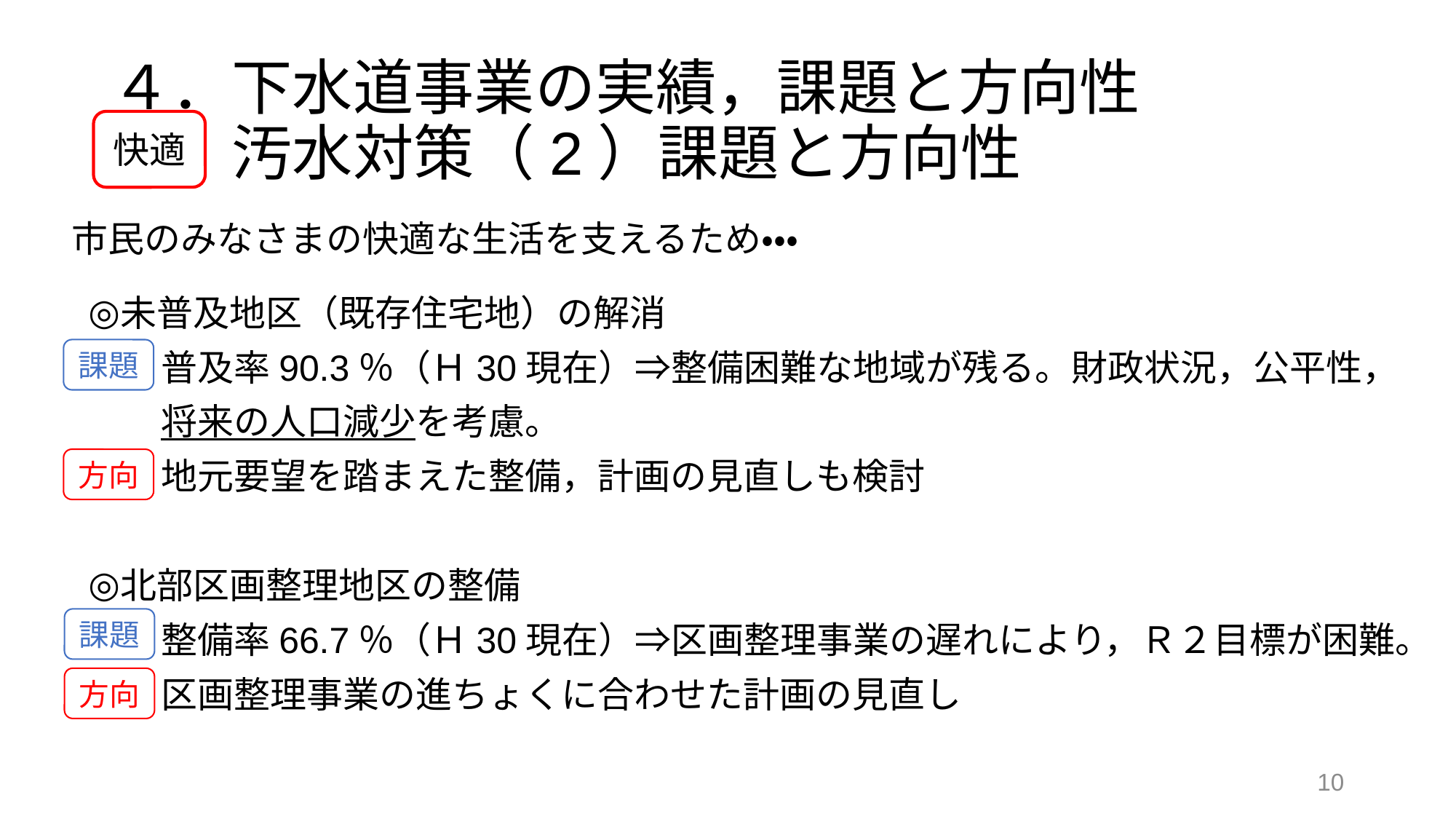

# ４．下水道事業の実績，課題と方向性 　　汚水対策（2）課題と方向性
快適
市民のみなさまの快適な生活を支えるため・・・
未普及地区（既存住宅地）の解消
　　普及率90.3％（Ｈ30現在）⇒整備困難な地域が残る。財政状況，公平性，
　　将来の人口減少を考慮。
　　地元要望を踏まえた整備，計画の見直しも検討

北部区画整理地区の整備
　　整備率66.7％（Ｈ30現在）⇒区画整理事業の遅れにより，Ｒ２目標が困難。
　　区画整理事業の進ちょくに合わせた計画の見直し
課題
方向
課題
方向
10